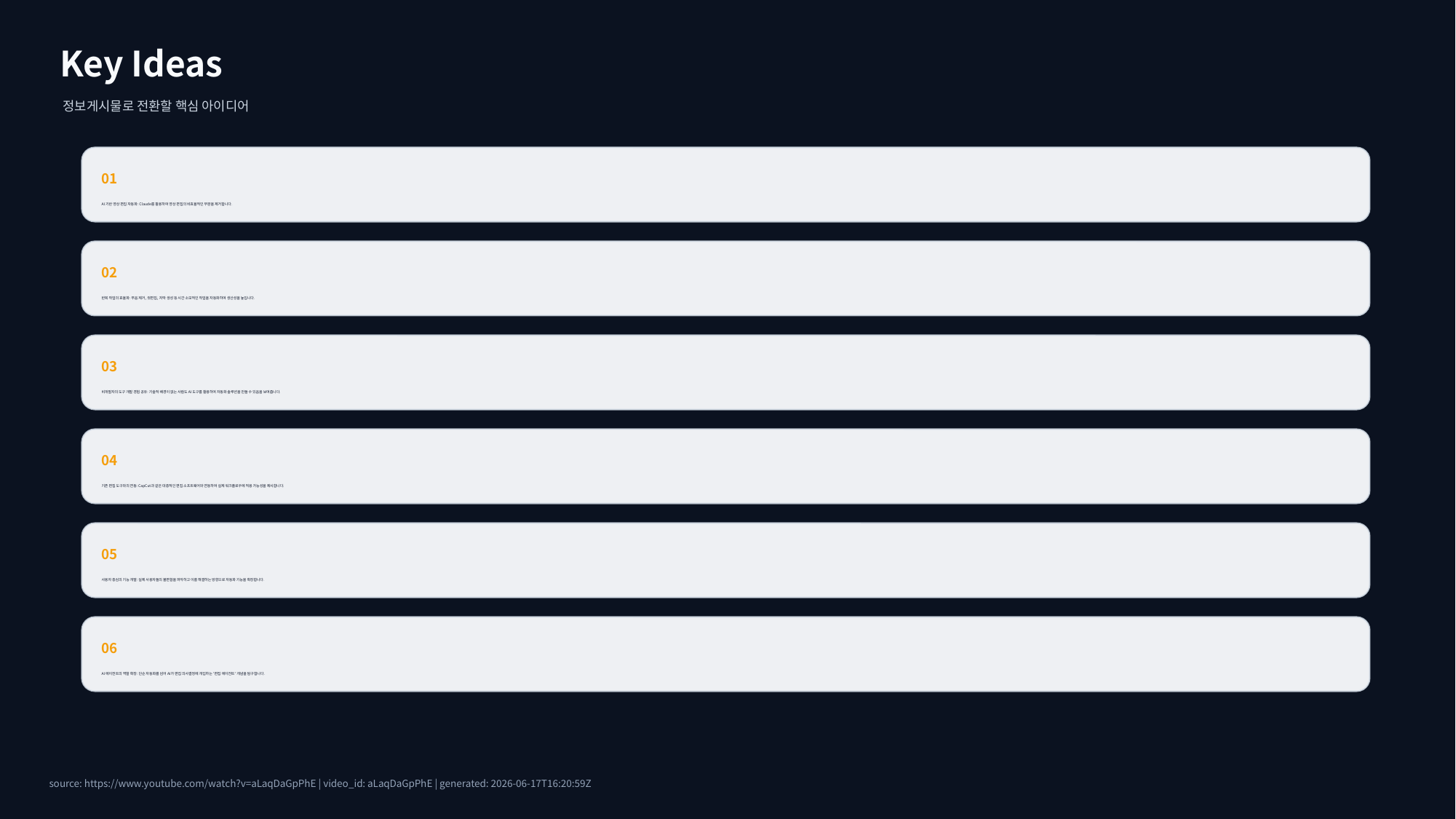

Key Ideas
정보게시물로 전환할 핵심 아이디어

01
AI 기반 영상 편집 자동화: Claude를 활용하여 영상 편집의 비효율적인 부분을 제거합니다.

02
반복 작업의 효율화: 무음 제거, 컷편집, 자막 생성 등 시간 소모적인 작업을 자동화하여 생산성을 높입니다.

03
비개발자의 도구 개발 경험 공유: 기술적 배경이 없는 사람도 AI 도구를 활용하여 자동화 솔루션을 만들 수 있음을 보여줍니다.

04
기존 편집 도구와의 연동: CapCut과 같은 대중적인 편집 소프트웨어와 연동하여 실제 워크플로우에 적용 가능성을 제시합니다.

05
사용자 중심의 기능 개발: 실제 사용자들의 불편함을 파악하고 이를 해결하는 방향으로 자동화 기능을 확장합니다.

06
AI 에이전트의 역할 확장: 단순 자동화를 넘어 AI가 편집 의사결정에 개입하는 '편집 에이전트' 개념을 탐구합니다.
source: https://www.youtube.com/watch?v=aLaqDaGpPhE | video_id: aLaqDaGpPhE | generated: 2026-06-17T16:20:59Z